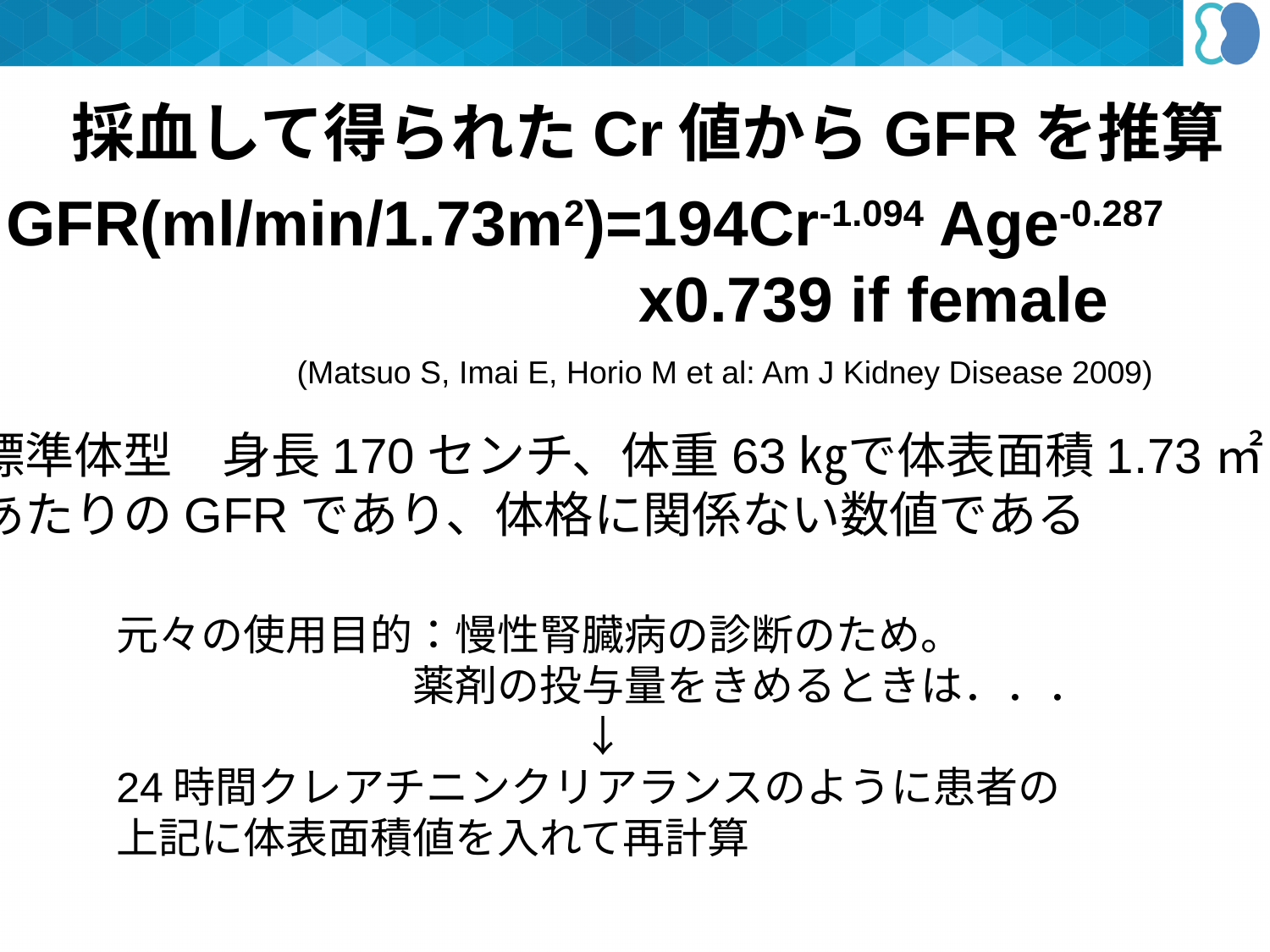

採血して得られたCr値からGFRを推算
GFR(ml/min/1.73m2)=194Cr-1.094 Age-0.287
                                    x0.739 if female
(Matsuo S, Imai E, Horio M et al: Am J Kidney Disease 2009)
標準体型　身長170センチ、体重63㎏で体表面積1.73㎡
あたりのGFRであり、体格に関係ない数値である
元々の使用目的：慢性腎臓病の診断のため。
　　　　　　　薬剤の投与量をきめるときは．．．
　　　　　　　　　　　↓
24時間クレアチニンクリアランスのように患者の
上記に体表面積値を入れて再計算